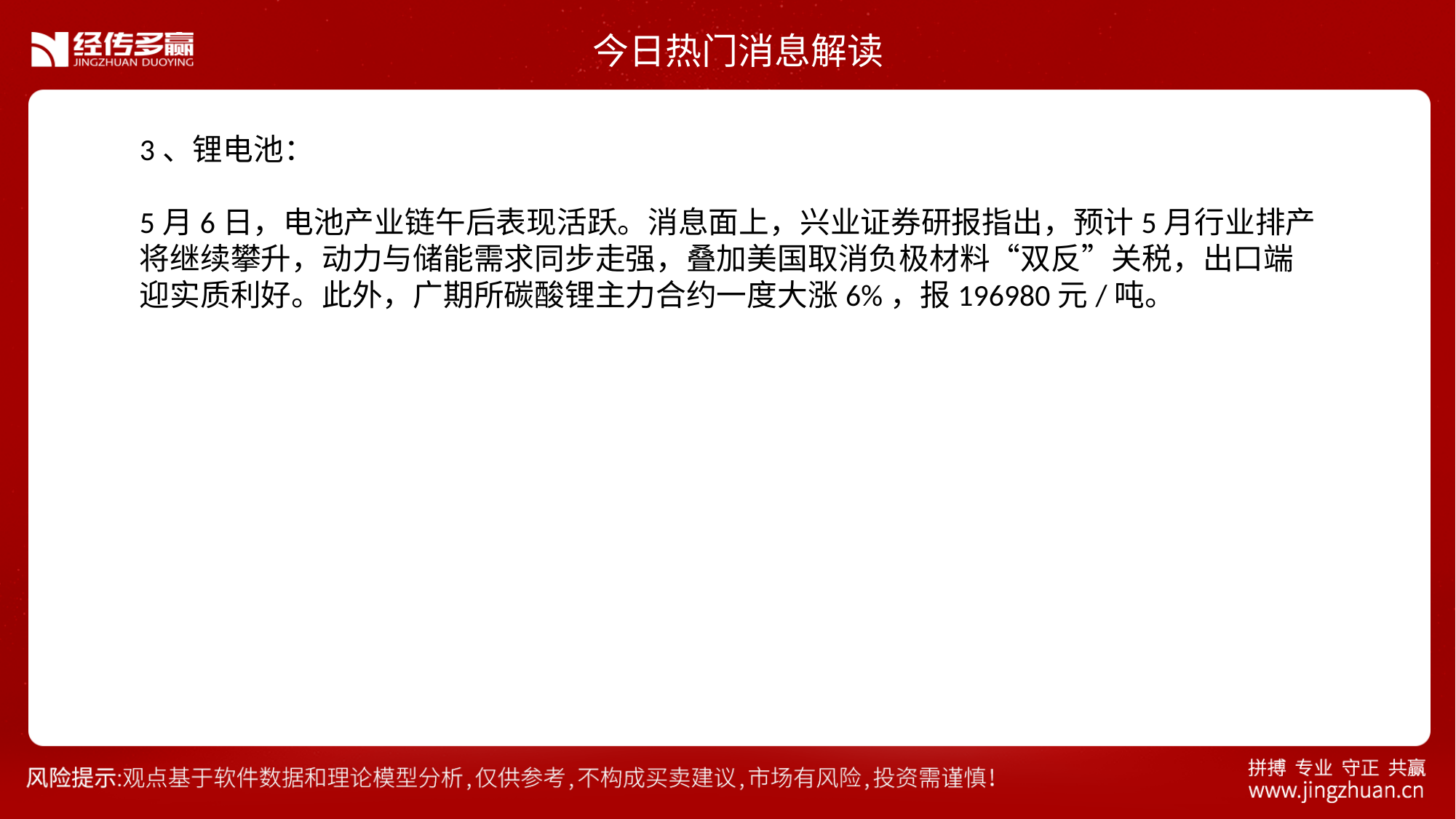

今日热门消息解读
3、锂电池：

5月6日，电池产业链午后表现活跃。消息面上，兴业证券研报指出，预计5月行业排产将继续攀升，动力与储能需求同步走强，叠加美国取消负极材料“双反”关税，出口端迎实质利好。此外，广期所碳酸锂主力合约一度大涨6%，报196980元/吨。